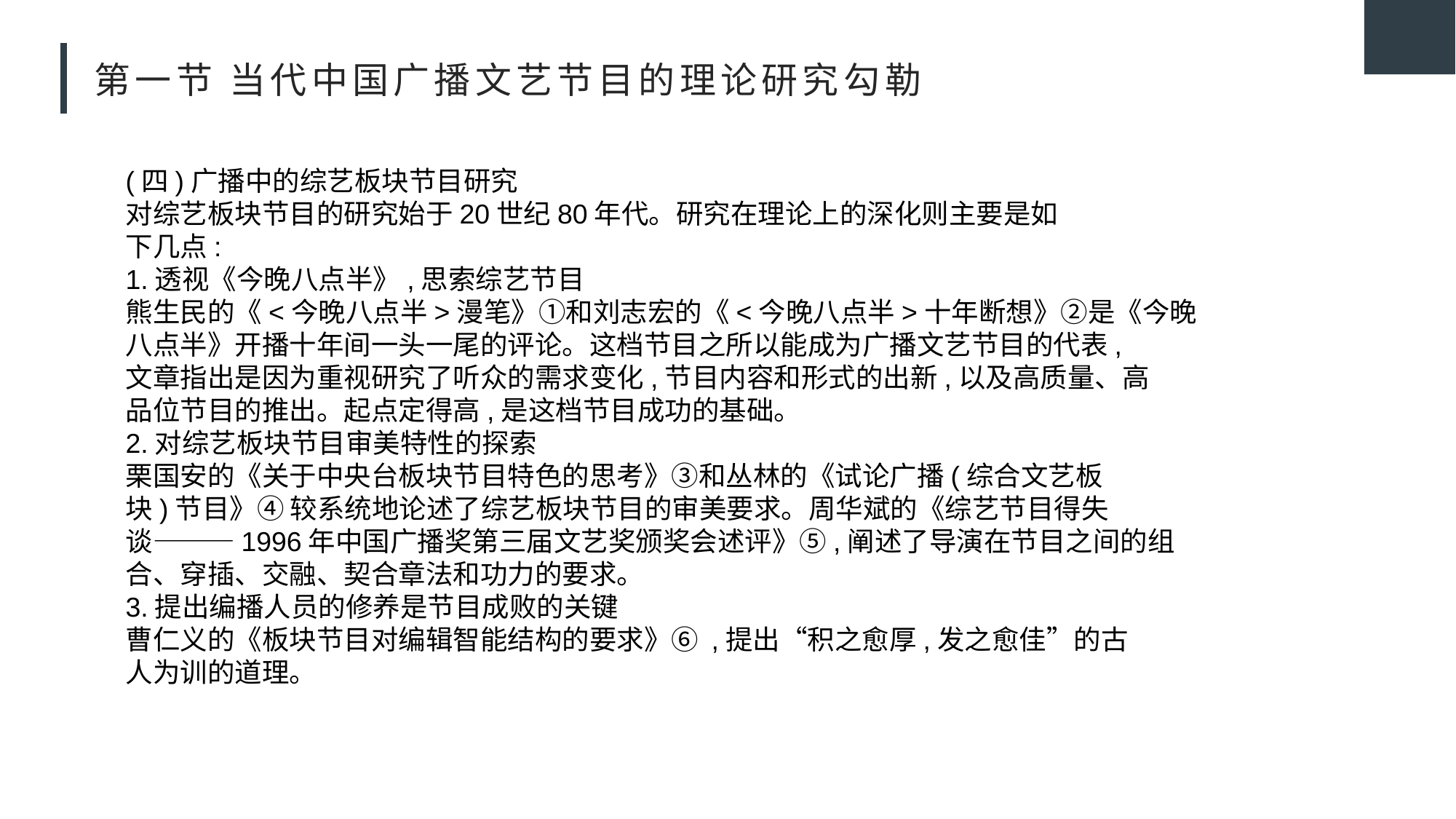

# 第一节 当代中国广播文艺节目的理论研究勾勒
(四)广播中的综艺板块节目研究
对综艺板块节目的研究始于20世纪80年代。研究在理论上的深化则主要是如
下几点:
1.透视《今晚八点半》,思索综艺节目
熊生民的《<今晚八点半>漫笔》①和刘志宏的《<今晚八点半>十年断想》②是《今晚
八点半》开播十年间一头一尾的评论。这档节目之所以能成为广播文艺节目的代表,
文章指出是因为重视研究了听众的需求变化,节目内容和形式的出新,以及高质量、高
品位节目的推出。起点定得高,是这档节目成功的基础。
2.对综艺板块节目审美特性的探索
栗国安的《关于中央台板块节目特色的思考》③和丛林的《试论广播(综合文艺板
块)节目》④ 较系统地论述了综艺板块节目的审美要求。周华斌的《综艺节目得失
谈———1996年中国广播奖第三届文艺奖颁奖会述评》⑤,阐述了导演在节目之间的组
合、穿插、交融、契合章法和功力的要求。
3.提出编播人员的修养是节目成败的关键
曹仁义的《板块节目对编辑智能结构的要求》⑥ ,提出“积之愈厚,发之愈佳”的古
人为训的道理。